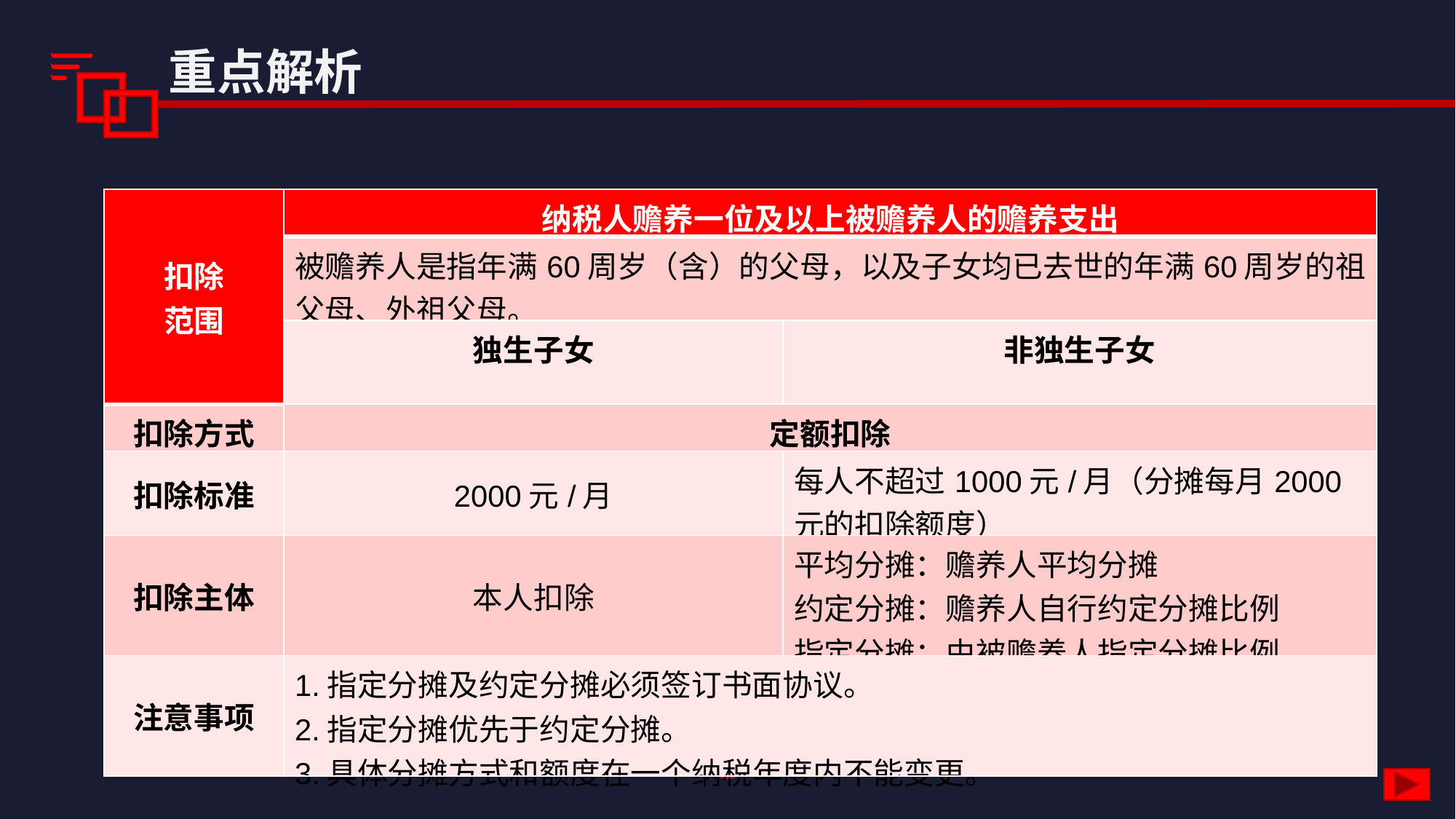

重点解析

| 扣除 范围 | 纳税人赡养一位及以上被赡养人的赡养支出 |  |
| --- | --- | --- |
|  | 被赡养人是指年满60周岁（含）的父母，以及子女均已去世的年满60周岁的祖父母、外祖父母。 |  |
|  | 独生子女 | 非独生子女 |
| 扣除方式 | 定额扣除 |  |
| 扣除标准 | 2000元/月 | 每人不超过1000元/月（分摊每月2000元的扣除额度） |
| 扣除主体 | 本人扣除 | 平均分摊：赡养人平均分摊 约定分摊：赡养人自行约定分摊比例 指定分摊：由被赡养人指定分摊比例 |
| 注意事项 | 1.指定分摊及约定分摊必须签订书面协议。 2.指定分摊优先于约定分摊。 3.具体分摊方式和额度在一个纳税年度内不能变更。 |  |